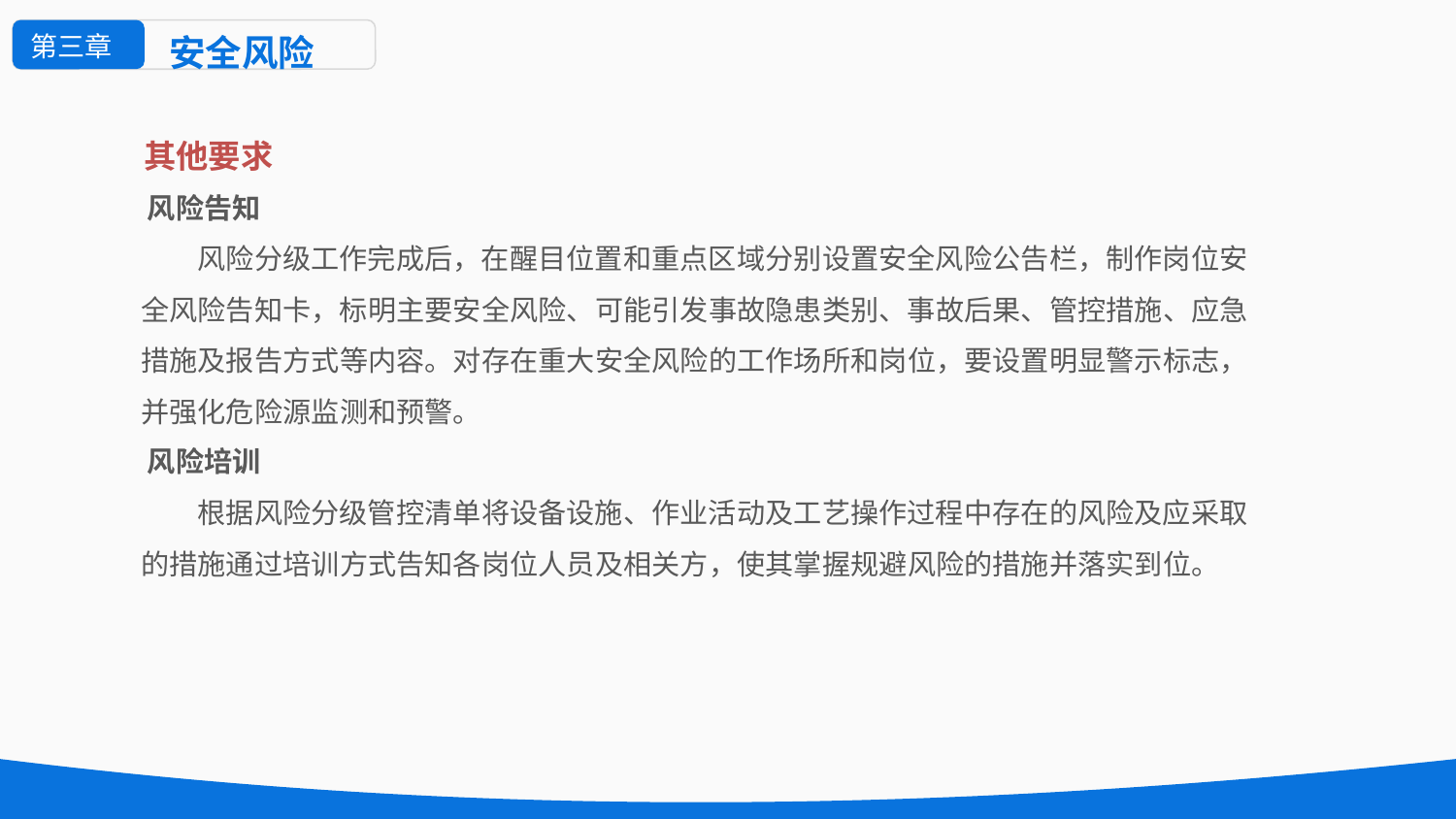

第三章
安全风险
其他要求
风险告知
风险分级工作完成后，在醒目位置和重点区域分别设置安全风险公告栏，制作岗位安全风险告知卡，标明主要安全风险、可能引发事故隐患类别、事故后果、管控措施、应急措施及报告方式等内容。对存在重大安全风险的工作场所和岗位，要设置明显警示标志，并强化危险源监测和预警。
风险培训
根据风险分级管控清单将设备设施、作业活动及工艺操作过程中存在的风险及应采取的措施通过培训方式告知各岗位人员及相关方，使其掌握规避风险的措施并落实到位。